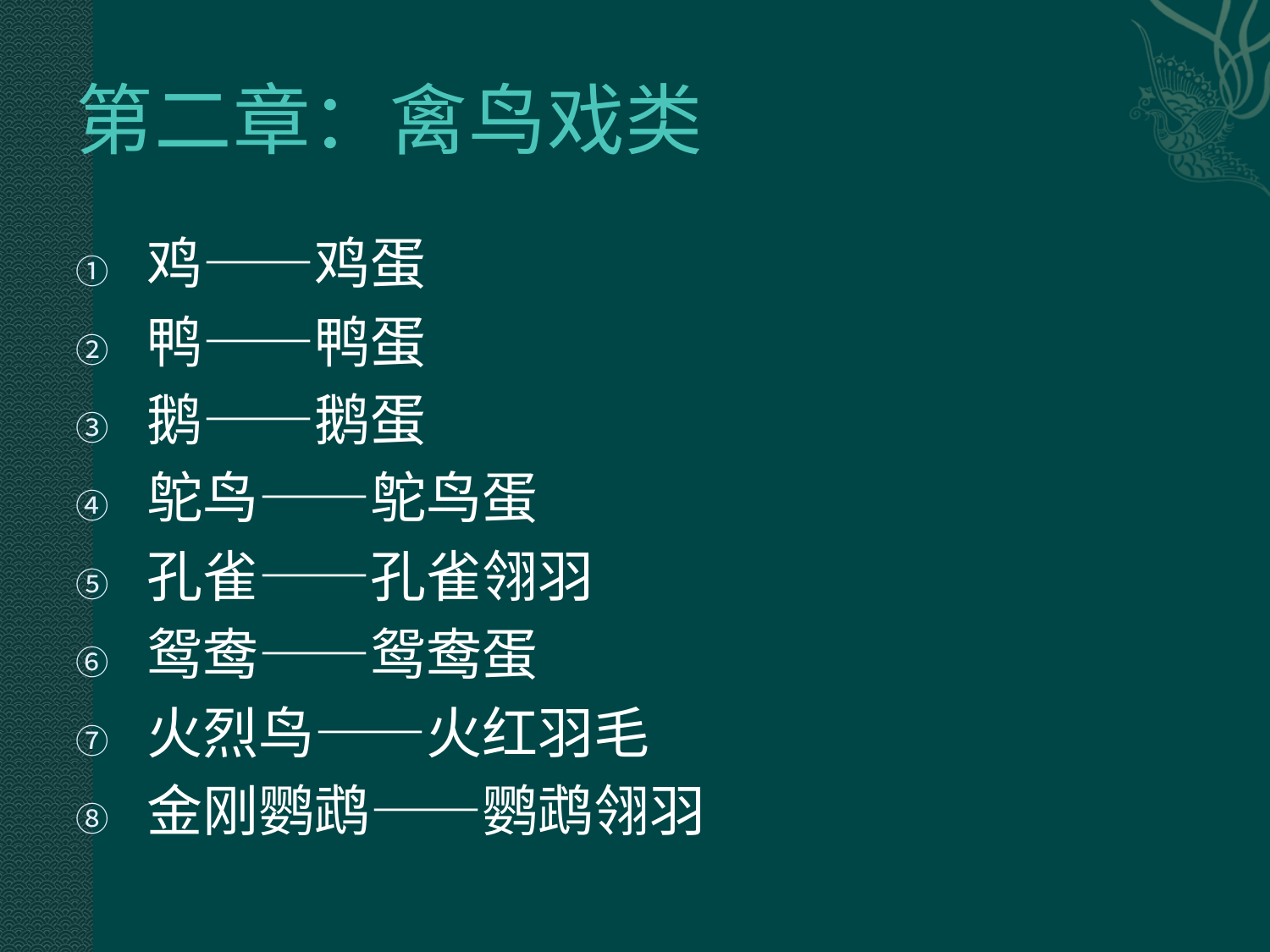

# 第二章：禽鸟戏类
鸡——鸡蛋
鸭——鸭蛋
鹅——鹅蛋
鸵鸟——鸵鸟蛋
孔雀——孔雀翎羽
鸳鸯——鸳鸯蛋
火烈鸟——火红羽毛
金刚鹦鹉——鹦鹉翎羽